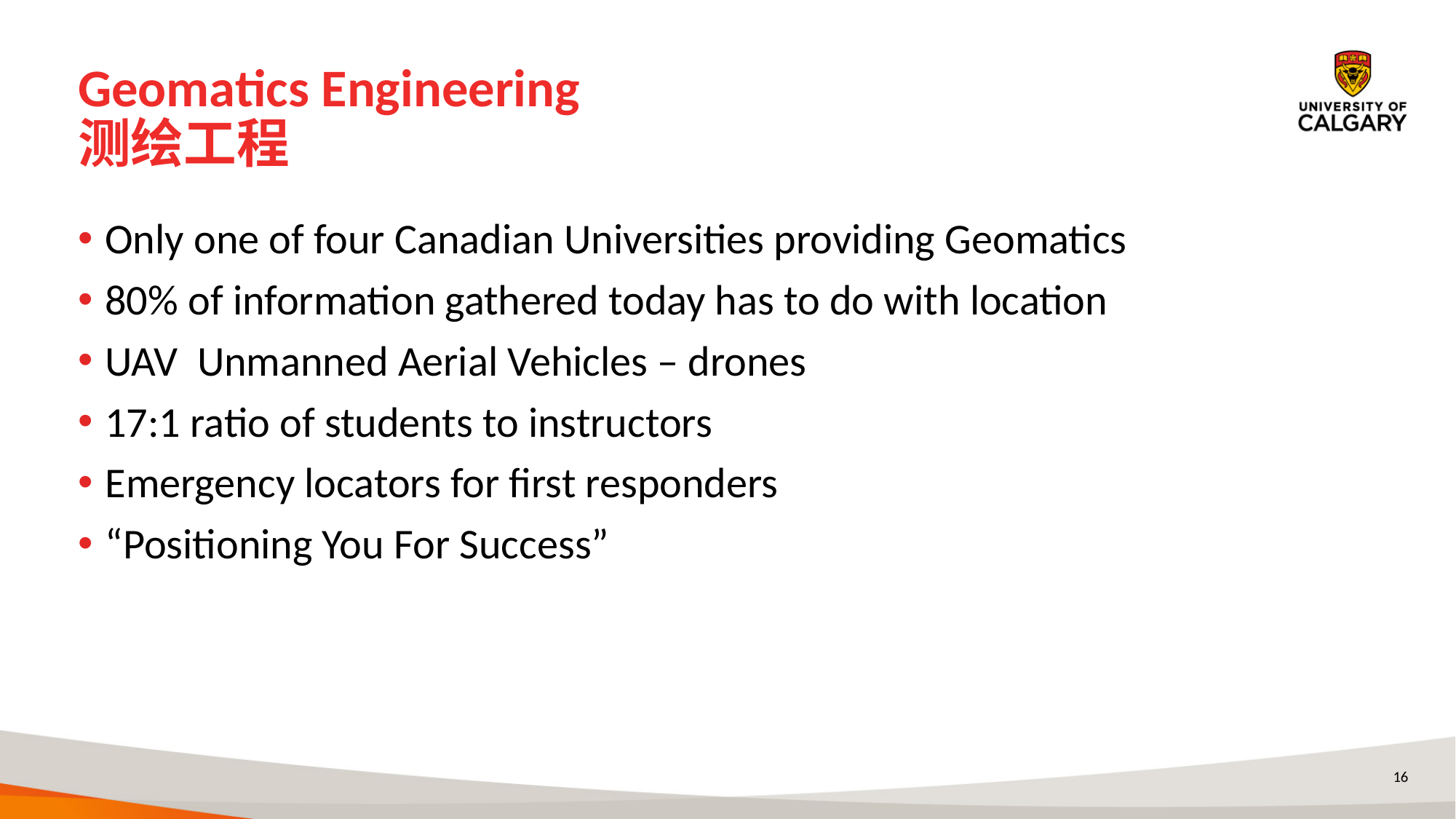

# Geomatics Engineering 测绘工程
Only one of four Canadian Universities providing Geomatics
80% of information gathered today has to do with location
UAV  Unmanned Aerial Vehicles – drones
17:1 ratio of students to instructors
Emergency locators for first responders
“Positioning You For Success”
16